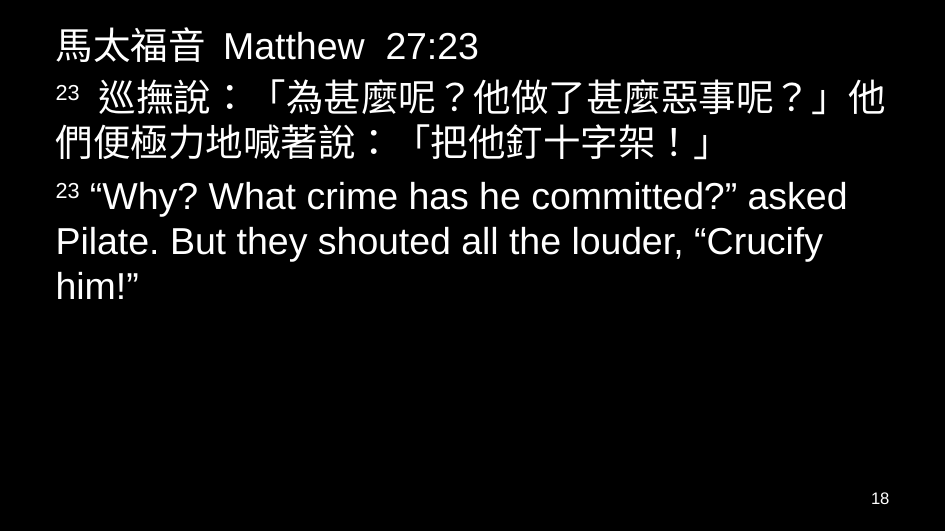

馬太福音 Matthew  27:23
23 巡撫說：「為甚麼呢？他做了甚麼惡事呢？」他們便極力地喊著說：「把他釘十字架！」
23 “Why? What crime has he committed?” asked Pilate. But they shouted all the louder, “Crucify him!”

18